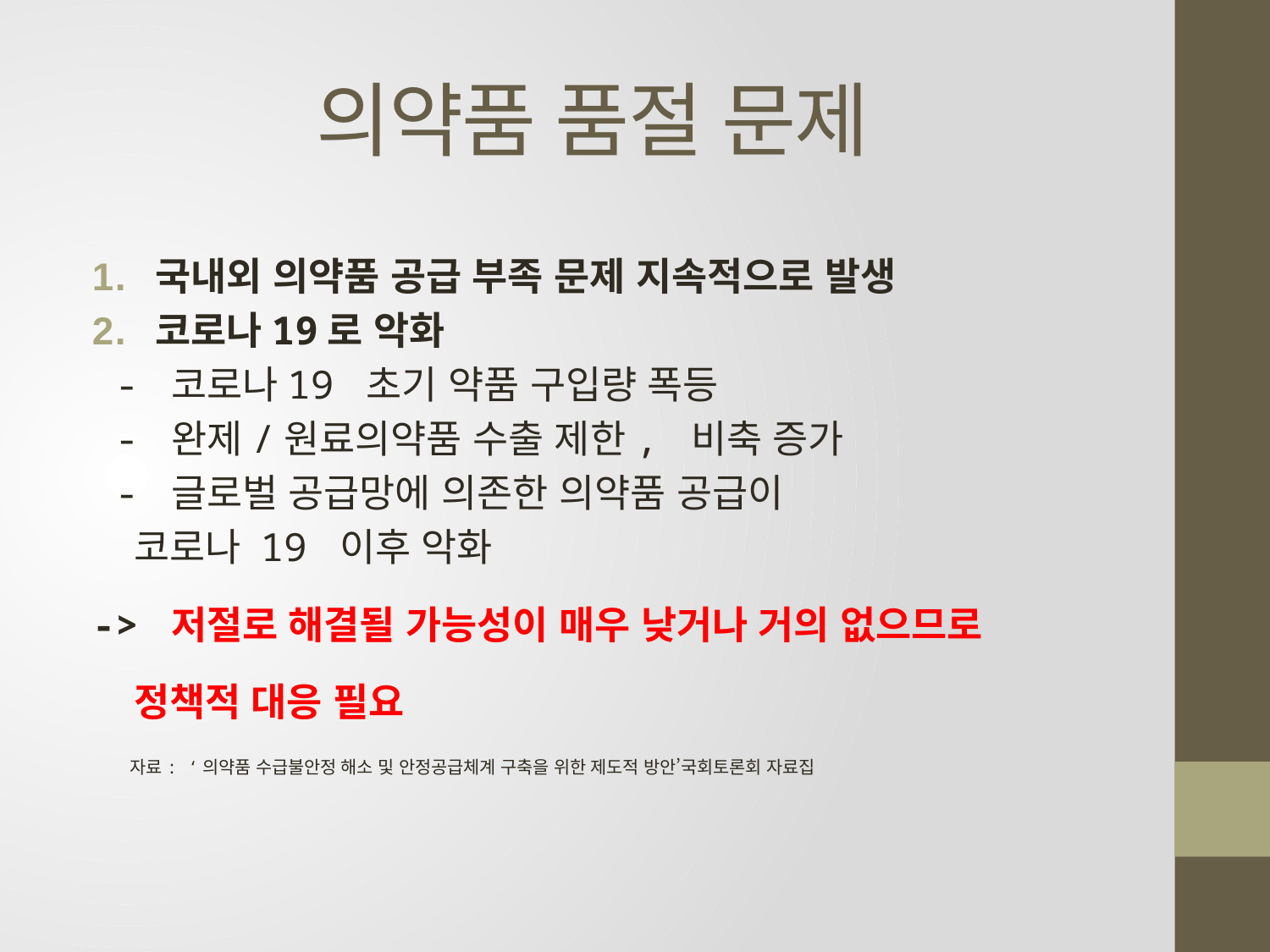

# 의약품 품절 문제
국내외 의약품 공급 부족 문제 지속적으로 발생
코로나19로 악화
 - 코로나19 초기 약품 구입량 폭등
 - 완제/원료의약품 수출 제한, 비축 증가
 - 글로벌 공급망에 의존한 의약품 공급이
   코로나 19 이후 악화
-> 저절로 해결될 가능성이 매우 낮거나 거의 없으므로
   정책적 대응 필요

       자료: ‘의약품 수급불안정 해소 및 안정공급체계 구축을 위한 제도적 방안’국회토론회 자료집